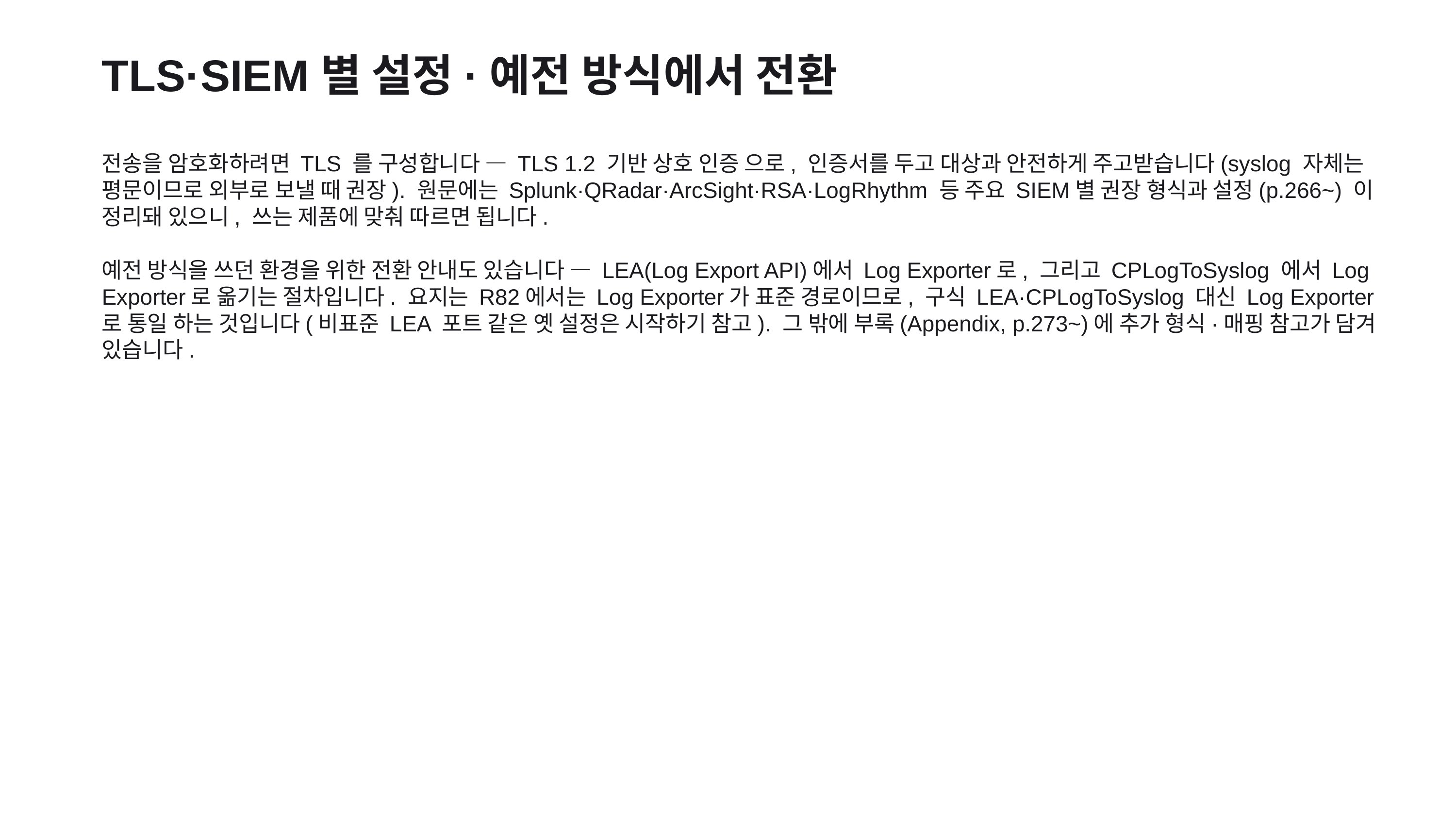

TLS·SIEM별 설정·예전 방식에서 전환
전송을 암호화하려면 TLS 를 구성합니다 — TLS 1.2 기반 상호 인증 으로, 인증서를 두고 대상과 안전하게 주고받습니다(syslog 자체는 평문이므로 외부로 보낼 때 권장). 원문에는 Splunk·QRadar·ArcSight·RSA·LogRhythm 등 주요 SIEM별 권장 형식과 설정(p.266~) 이 정리돼 있으니, 쓰는 제품에 맞춰 따르면 됩니다.

예전 방식을 쓰던 환경을 위한 전환 안내도 있습니다 — LEA(Log Export API)에서 Log Exporter로, 그리고 CPLogToSyslog 에서 Log Exporter로 옮기는 절차입니다. 요지는 R82에서는 Log Exporter가 표준 경로이므로, 구식 LEA·CPLogToSyslog 대신 Log Exporter로 통일 하는 것입니다(비표준 LEA 포트 같은 옛 설정은 시작하기 참고). 그 밖에 부록(Appendix, p.273~)에 추가 형식·매핑 참고가 담겨 있습니다.